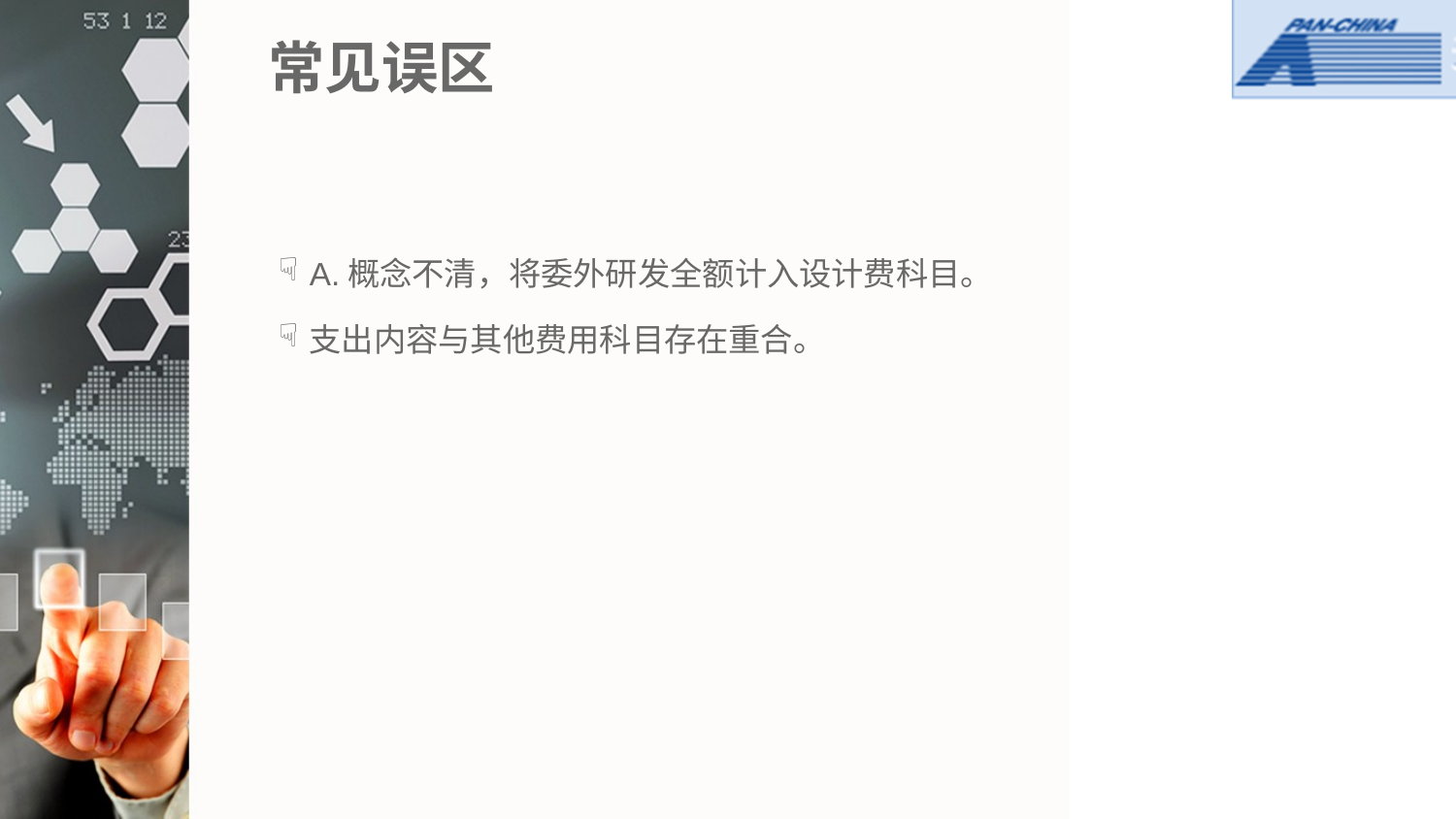

# 常见误区

A.概念不清，将委外研发全额计入设计费科目。
支出内容与其他费用科目存在重合。